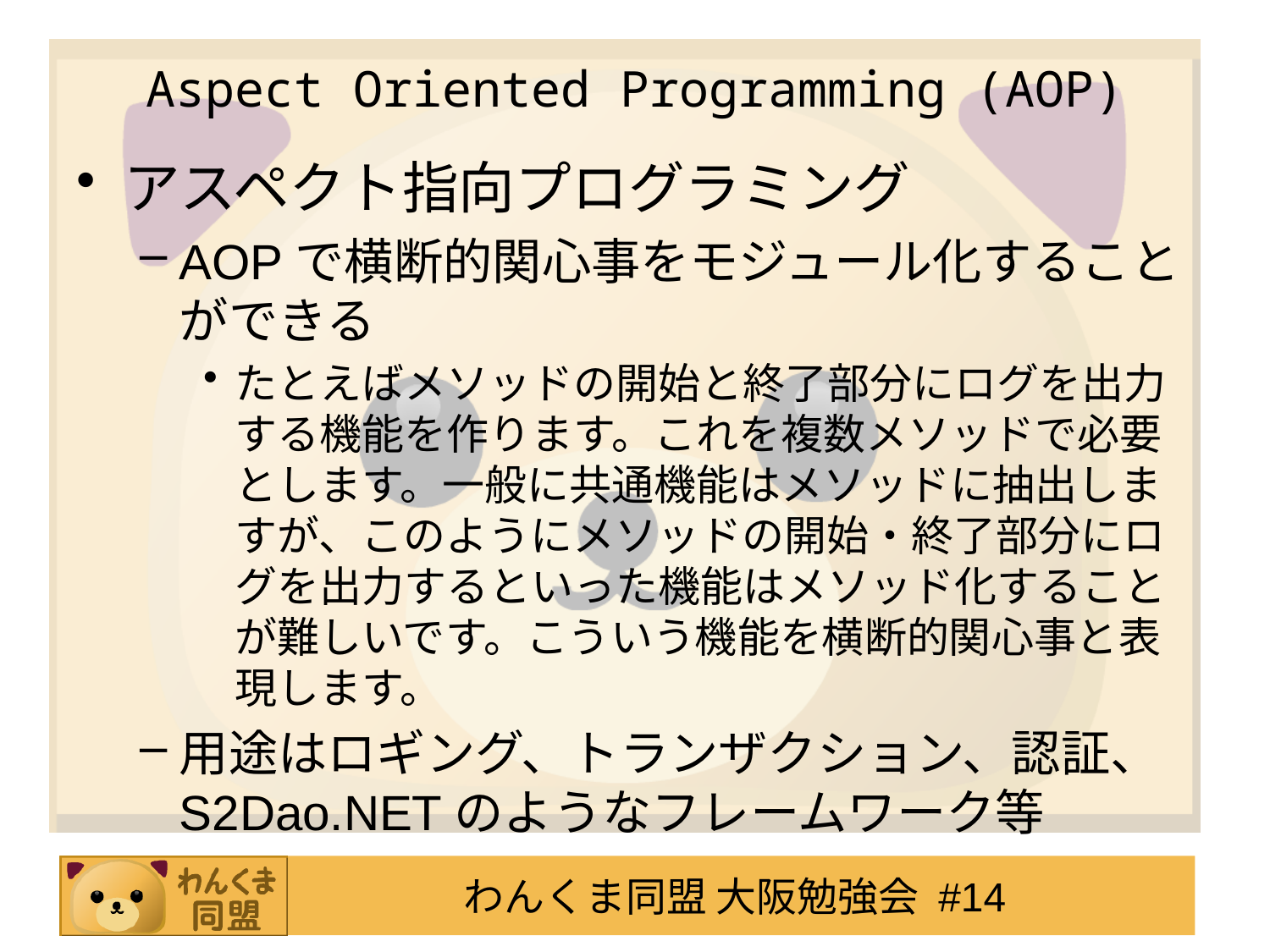

# Aspect Oriented Programming (AOP)
アスペクト指向プログラミング
AOPで横断的関心事をモジュール化することができる
たとえばメソッドの開始と終了部分にログを出力する機能を作ります。これを複数メソッドで必要とします。一般に共通機能はメソッドに抽出しますが、このようにメソッドの開始・終了部分にログを出力するといった機能はメソッド化することが難しいです。こういう機能を横断的関心事と表現します。
用途はロギング、トランザクション、認証、S2Dao.NETのようなフレームワーク等